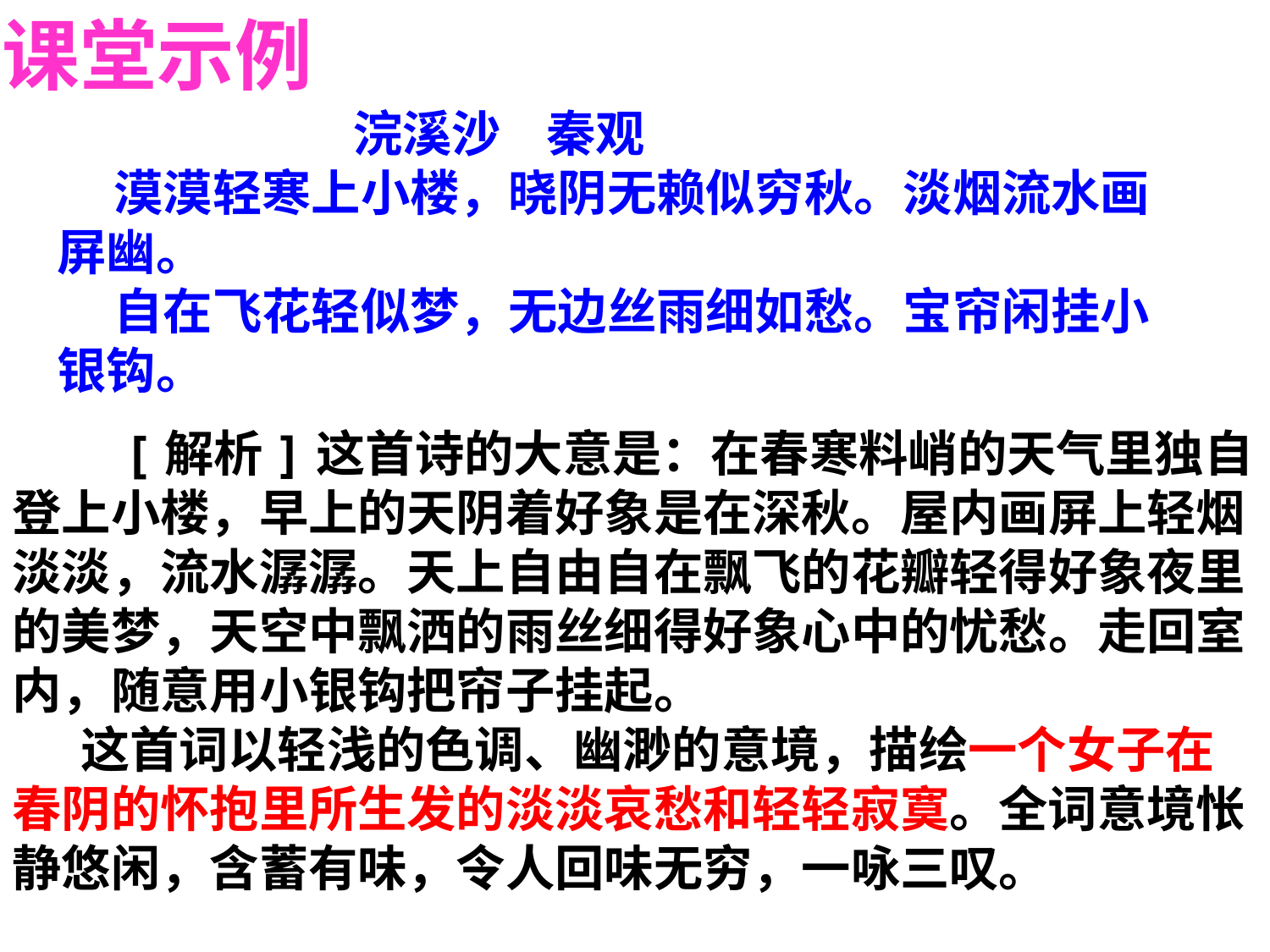

课堂示例
　　　　　　浣溪沙    秦观
    漠漠轻寒上小楼，晓阴无赖似穷秋。淡烟流水画屏幽。
    自在飞花轻似梦，无边丝雨细如愁。宝帘闲挂小银钩。
　　[解析]这首诗的大意是：在春寒料峭的天气里独自登上小楼，早上的天阴着好象是在深秋。屋内画屏上轻烟淡淡，流水潺潺。天上自由自在飘飞的花瓣轻得好象夜里的美梦，天空中飘洒的雨丝细得好象心中的忧愁。走回室内，随意用小银钩把帘子挂起。
     这首词以轻浅的色调、幽渺的意境，描绘一个女子在春阴的怀抱里所生发的淡淡哀愁和轻轻寂寞。全词意境怅静悠闲，含蓄有味，令人回味无穷，一咏三叹。